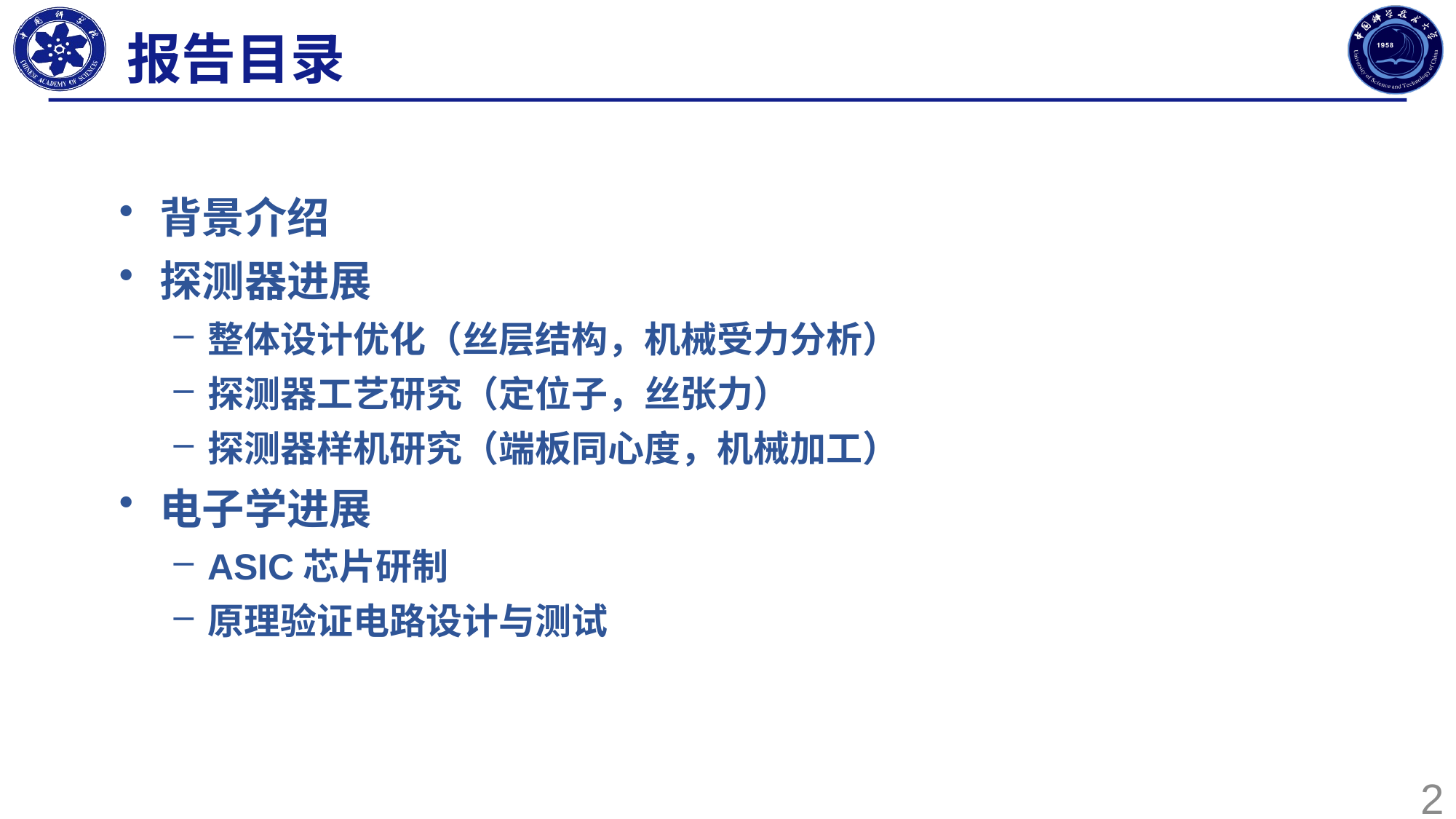

报告目录
背景介绍
探测器进展
整体设计优化（丝层结构，机械受力分析）
探测器工艺研究（定位子，丝张力）
探测器样机研究（端板同心度，机械加工）
电子学进展
ASIC芯片研制
原理验证电路设计与测试
2